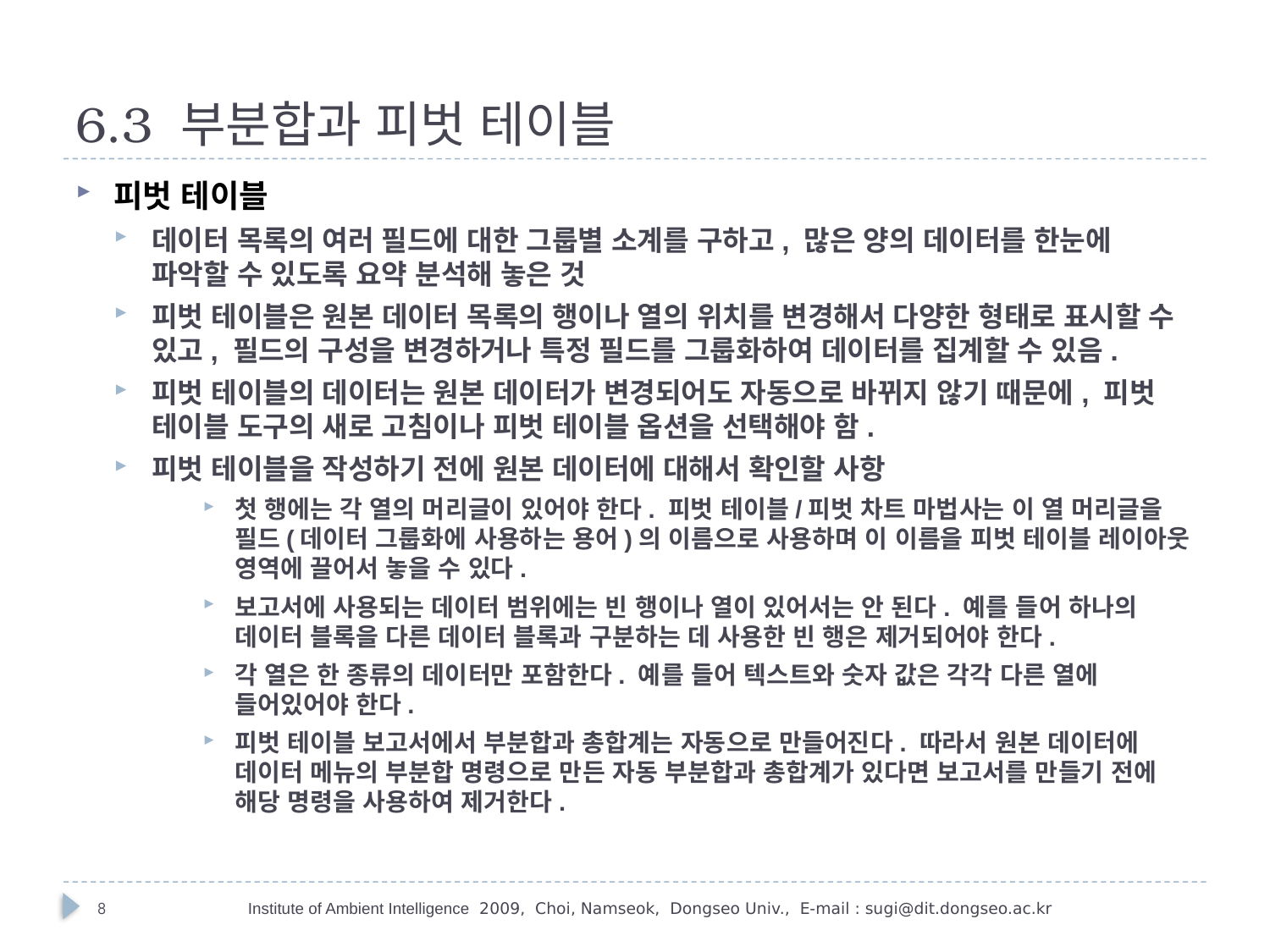

6.3 부분합과 피벗 테이블
피벗 테이블
데이터 목록의 여러 필드에 대한 그룹별 소계를 구하고, 많은 양의 데이터를 한눈에 파악할 수 있도록 요약 분석해 놓은 것
피벗 테이블은 원본 데이터 목록의 행이나 열의 위치를 변경해서 다양한 형태로 표시할 수 있고, 필드의 구성을 변경하거나 특정 필드를 그룹화하여 데이터를 집계할 수 있음.
피벗 테이블의 데이터는 원본 데이터가 변경되어도 자동으로 바뀌지 않기 때문에, 피벗 테이블 도구의 새로 고침이나 피벗 테이블 옵션을 선택해야 함.
피벗 테이블을 작성하기 전에 원본 데이터에 대해서 확인할 사항
첫 행에는 각 열의 머리글이 있어야 한다. 피벗 테이블/피벗 차트 마법사는 이 열 머리글을 필드(데이터 그룹화에 사용하는 용어)의 이름으로 사용하며 이 이름을 피벗 테이블 레이아웃 영역에 끌어서 놓을 수 있다.
보고서에 사용되는 데이터 범위에는 빈 행이나 열이 있어서는 안 된다. 예를 들어 하나의 데이터 블록을 다른 데이터 블록과 구분하는 데 사용한 빈 행은 제거되어야 한다.
각 열은 한 종류의 데이터만 포함한다. 예를 들어 텍스트와 숫자 값은 각각 다른 열에 들어있어야 한다.
피벗 테이블 보고서에서 부분합과 총합계는 자동으로 만들어진다. 따라서 원본 데이터에 데이터 메뉴의 부분합 명령으로 만든 자동 부분합과 총합계가 있다면 보고서를 만들기 전에 해당 명령을 사용하여 제거한다.